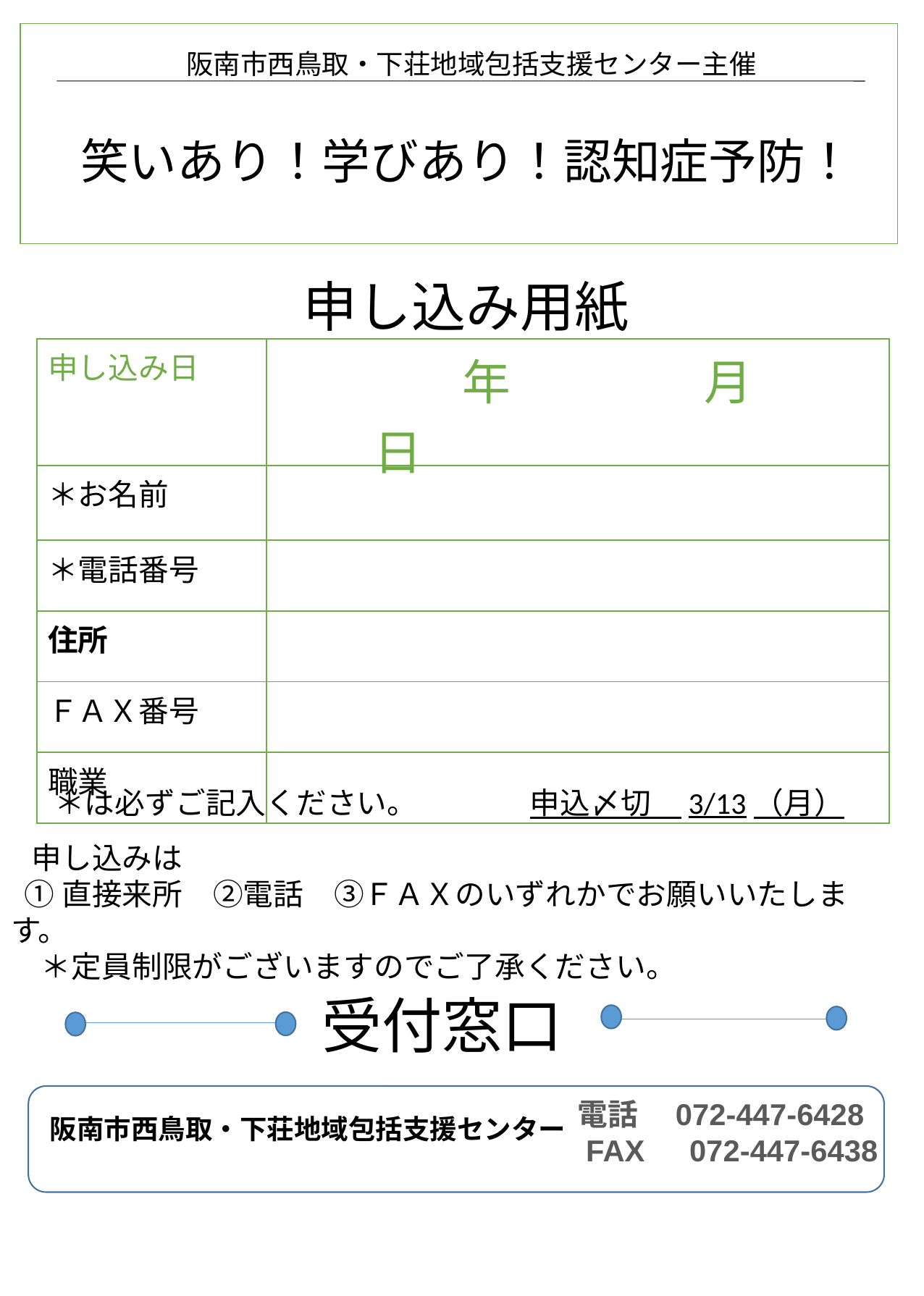

阪南市西鳥取・下荘地域包括支援センター主催

笑いあり！学びあり！認知症予防！
申し込み用紙
| 申し込み日 | 年　　　　月　　　　日 |
| --- | --- |
| ＊お名前 |  |
| ＊電話番号 |  |
| 住所 |  |
| ＦＡＸ番号 |  |
| 職業 |  |
＊は必ずご記入ください。
　　申込〆切　3/13（月）
  申し込みは
  ①直接来所　②電話　③ＦＡＸのいずれかでお願いいたします。
　＊定員制限がございますのでご了承ください。
受付窓口

電話　072-447-6428
 FAX　072-447-6438
阪南市西鳥取・下荘地域包括支援センター